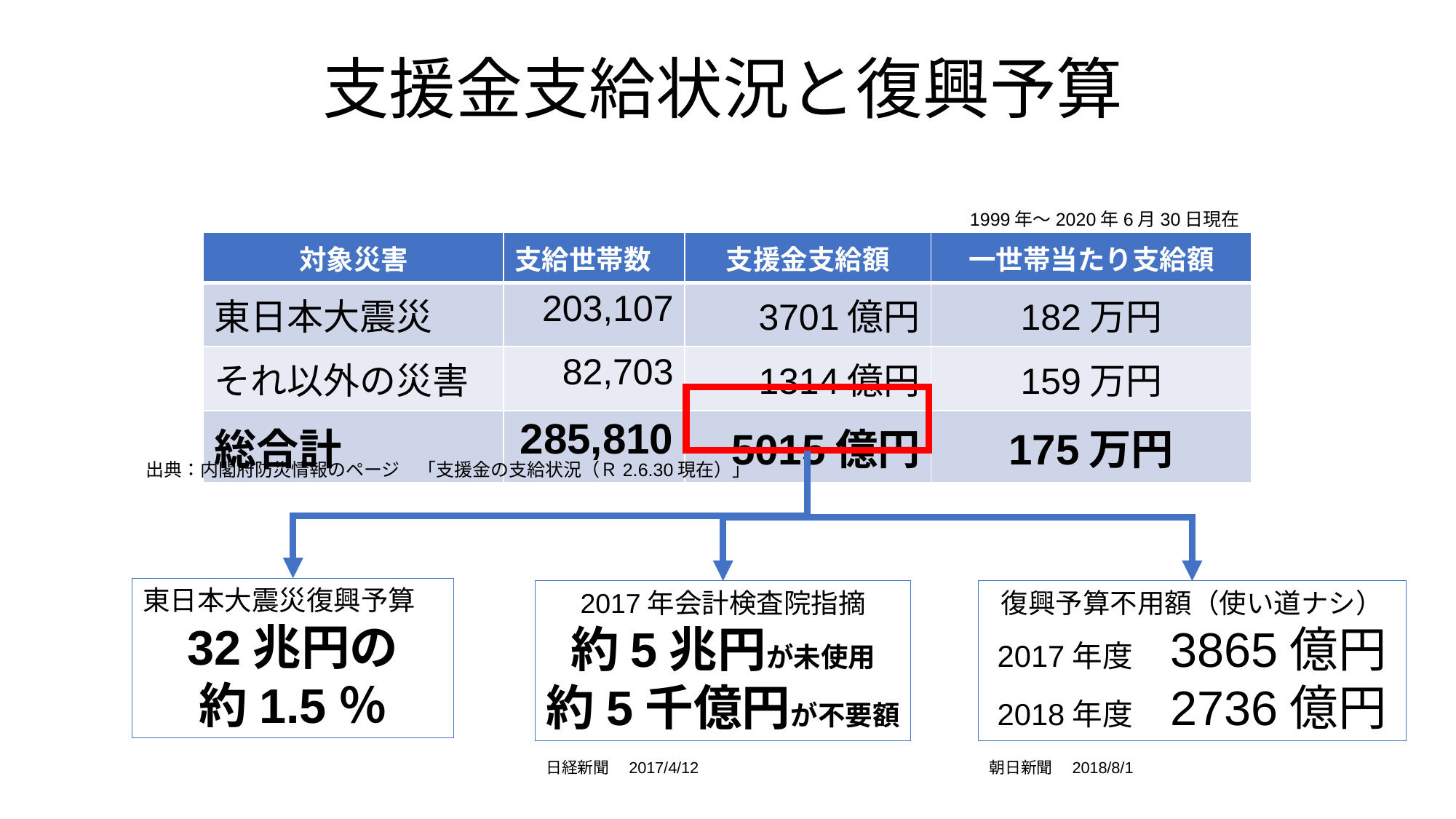

# 支援金支給状況と復興予算
1999年～2020年6月30日現在
| 対象災害 | 支給世帯数 | 支援金支給額 | 一世帯当たり支給額 |
| --- | --- | --- | --- |
| 東日本大震災 | 203,107 | 3701億円 | 182万円 |
| それ以外の災害 | 82,703 | 1314億円 | 159万円 |
| 総合計 | 285,810 | 5015億円 | 175万円 |

出典：内閣府防災情報のページ　「支援金の支給状況（Ｒ2.6.30現在）」
東日本大震災復興予算
32兆円の
約1.5％
2017年会計検査院指摘
約5兆円が未使用
約5千億円が不要額
復興予算不用額（使い道ナシ）
2017年度　3865億円
2018年度　2736億円
日経新聞　2017/4/12
朝日新聞　2018/8/1